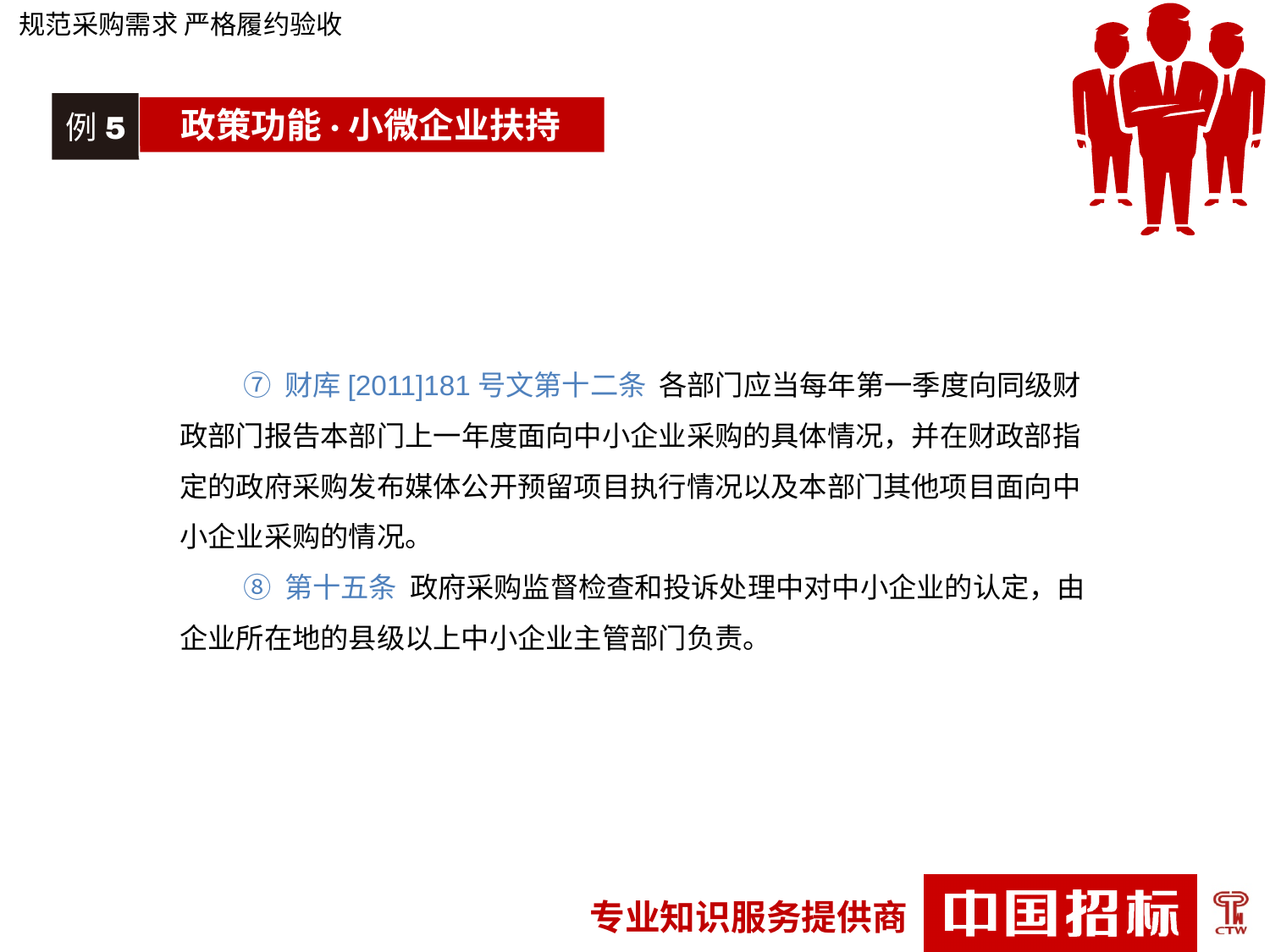

规范采购需求 严格履约验收

例5
政策功能·小微企业扶持
⑦ 财库[2011]181号文第十二条  各部门应当每年第一季度向同级财政部门报告本部门上一年度面向中小企业采购的具体情况，并在财政部指定的政府采购发布媒体公开预留项目执行情况以及本部门其他项目面向中小企业采购的情况。
⑧ 第十五条  政府采购监督检查和投诉处理中对中小企业的认定，由企业所在地的县级以上中小企业主管部门负责。